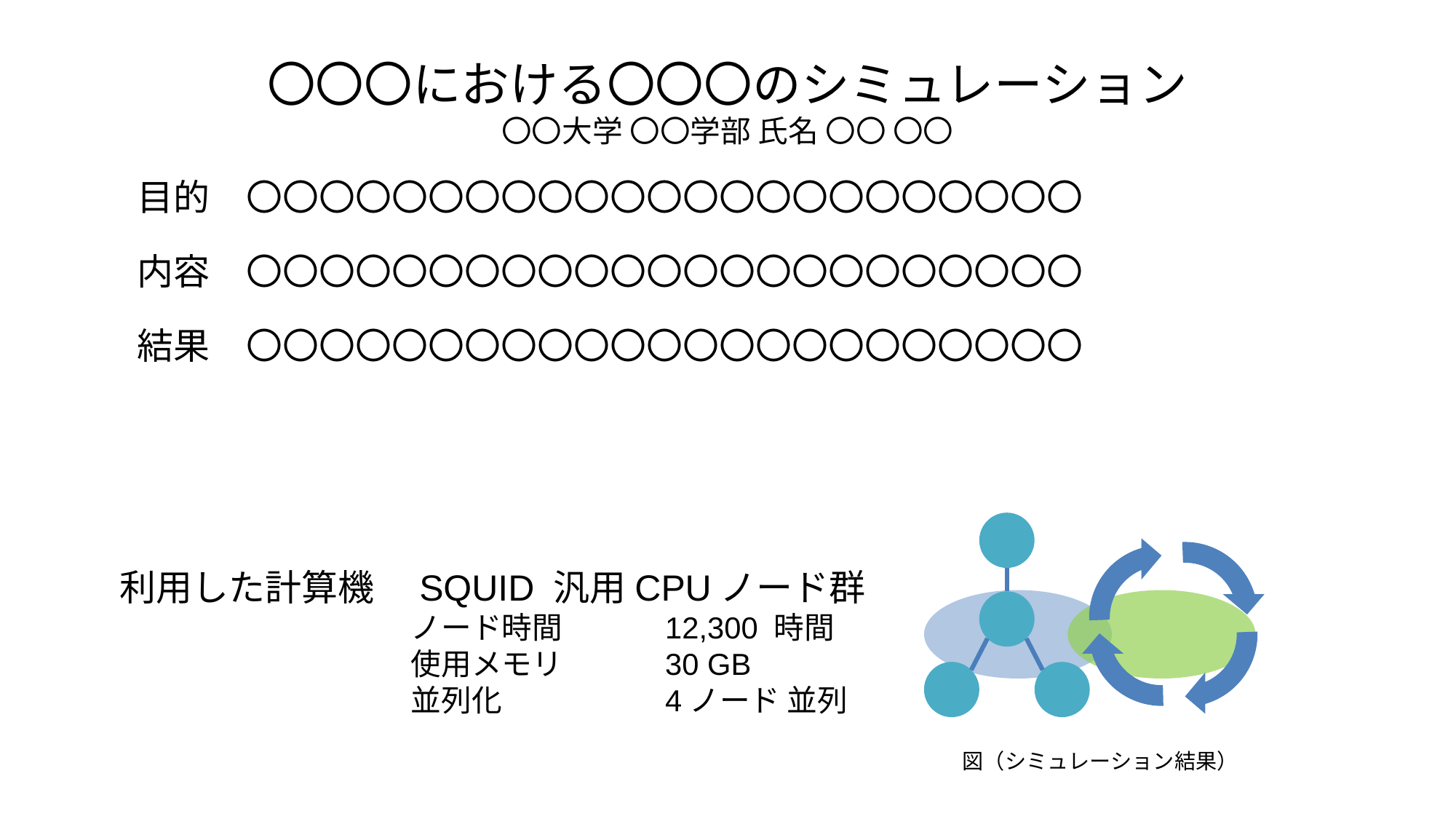

# 〇〇〇における〇〇〇のシミュレーション 〇〇大学 〇〇学部 氏名 〇〇 〇〇
目的　〇〇〇〇〇〇〇〇〇〇〇〇〇〇〇〇〇〇〇〇〇〇〇

内容　〇〇〇〇〇〇〇〇〇〇〇〇〇〇〇〇〇〇〇〇〇〇〇

結果　〇〇〇〇〇〇〇〇〇〇〇〇〇〇〇〇〇〇〇〇〇〇〇

利用した計算機　SQUID 汎用CPUノード群
	　　　　　　ノード時間 	12,300 時間
	　　　　　　使用メモリ 	30 GB
　	　　　　　　並列化		4ノード 並列

図（シミュレーション結果）